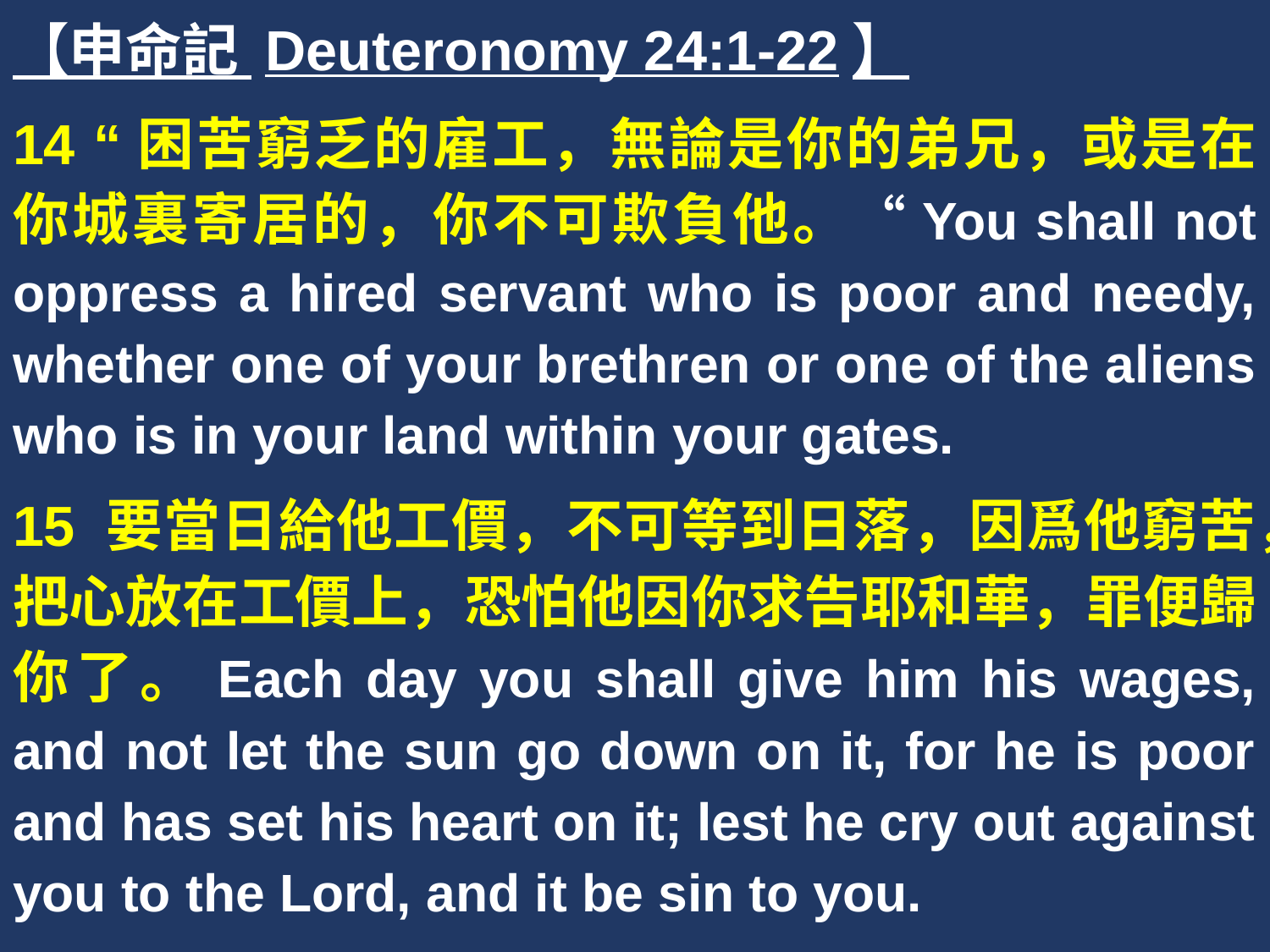

【申命記 Deuteronomy 24:1-22】
14 “困苦窮乏的雇工，無論是你的弟兄，或是在你城裏寄居的，你不可欺負他。“You shall not oppress a hired servant who is poor and needy, whether one of your brethren or one of the aliens who is in your land within your gates.
15 要當日給他工價，不可等到日落，因爲他窮苦，把心放在工價上，恐怕他因你求告耶和華，罪便歸你了。Each day you shall give him his wages, and not let the sun go down on it, for he is poor and has set his heart on it; lest he cry out against you to the Lord, and it be sin to you.